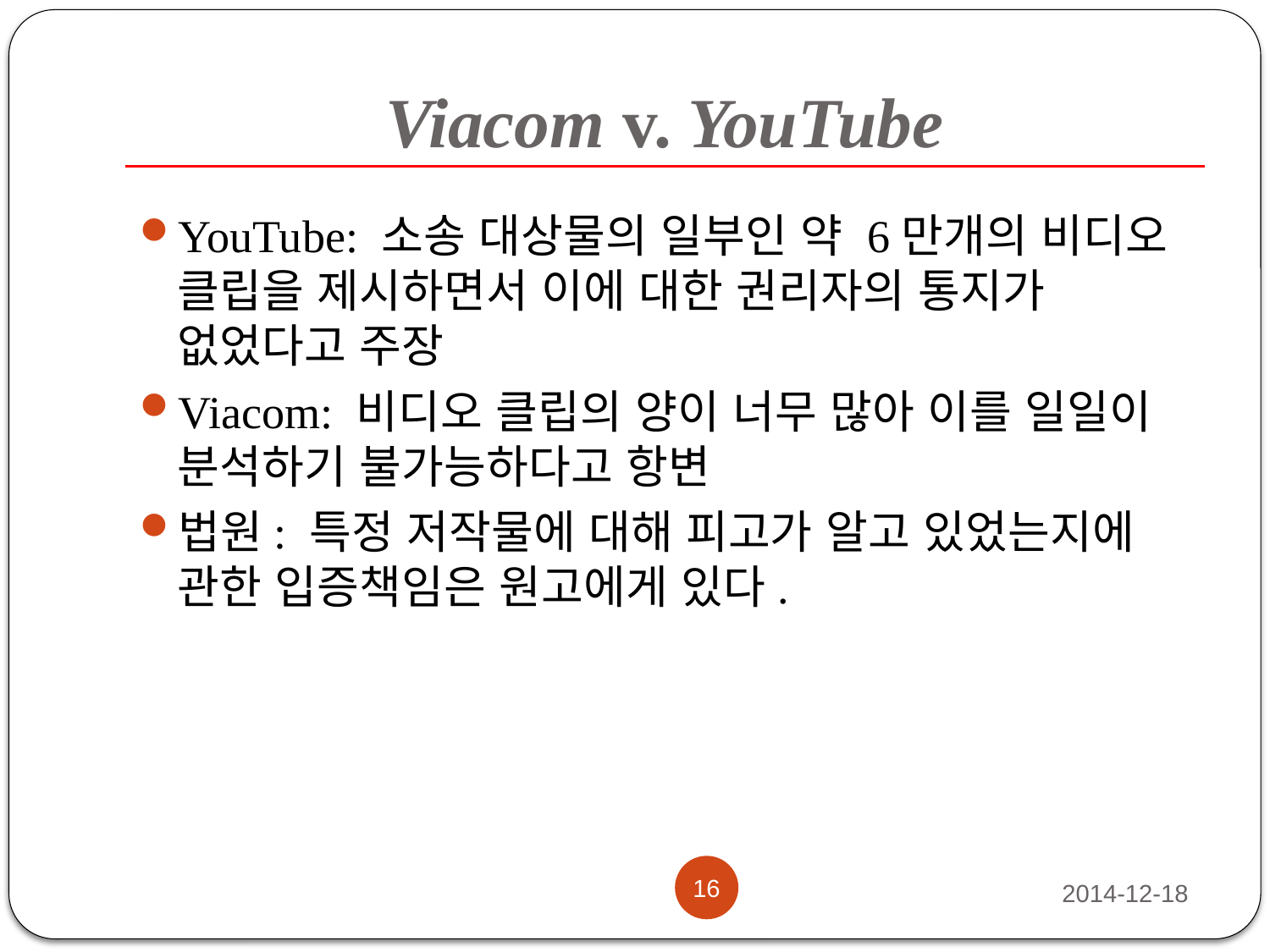

# Viacom v. YouTube
YouTube: 소송 대상물의 일부인 약 6만개의 비디오 클립을 제시하면서 이에 대한 권리자의 통지가 없었다고 주장
Viacom: 비디오 클립의 양이 너무 많아 이를 일일이 분석하기 불가능하다고 항변
법원: 특정 저작물에 대해 피고가 알고 있었는지에 관한 입증책임은 원고에게 있다.

16
2014-12-18